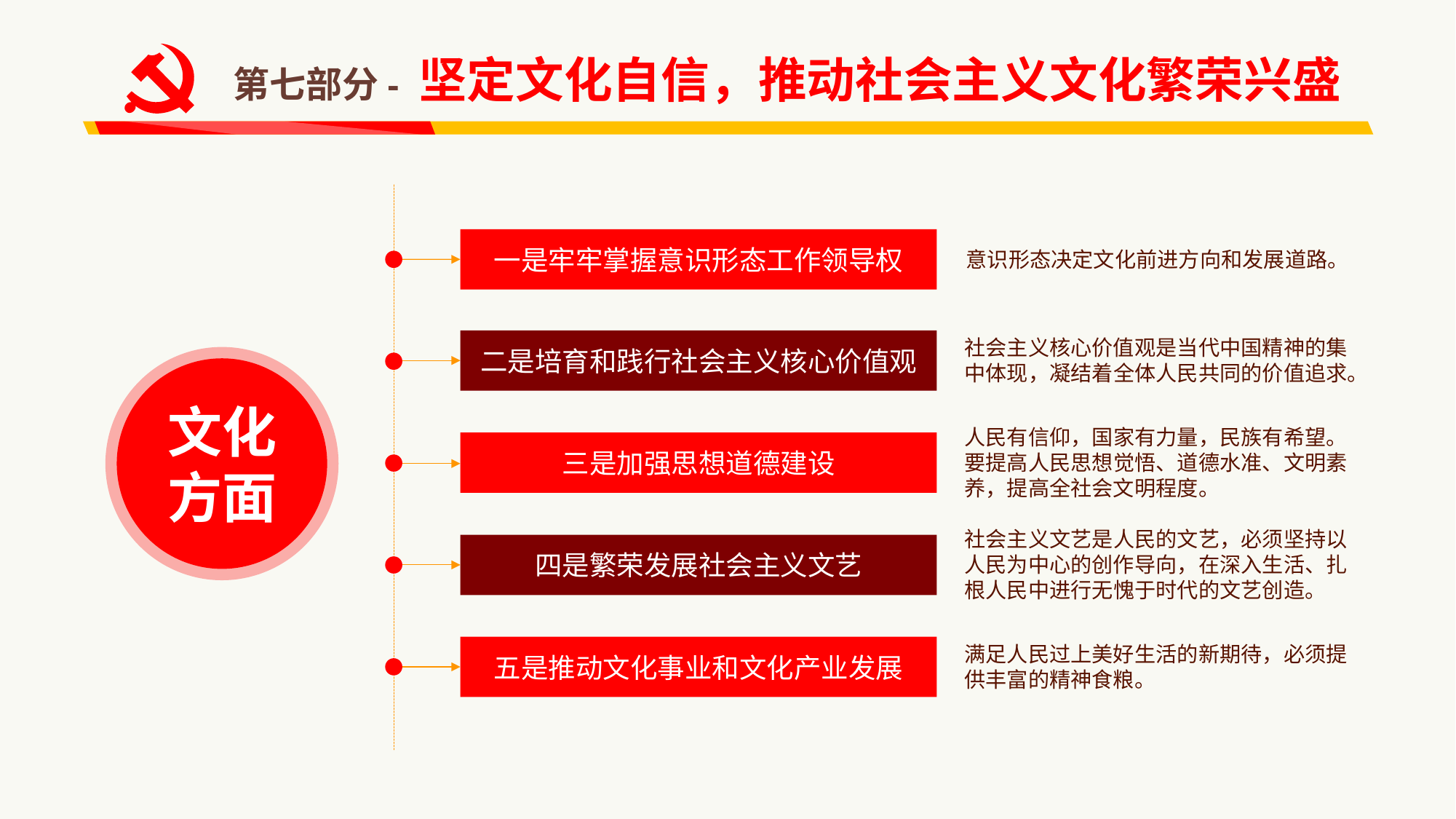

第七部分- 坚定文化自信，推动社会主义文化繁荣兴盛
一是牢牢掌握意识形态工作领导权
意识形态决定文化前进方向和发展道路。

社会主义核心价值观是当代中国精神的集中体现，凝结着全体人民共同的价值追求。
二是培育和践行社会主义核心价值观

文化
方面
人民有信仰，国家有力量，民族有希望。要提高人民思想觉悟、道德水准、文明素养，提高全社会文明程度。
三是加强思想道德建设

社会主义文艺是人民的文艺，必须坚持以人民为中心的创作导向，在深入生活、扎根人民中进行无愧于时代的文艺创造。
四是繁荣发展社会主义文艺

满足人民过上美好生活的新期待，必须提供丰富的精神食粮。
五是推动文化事业和文化产业发展